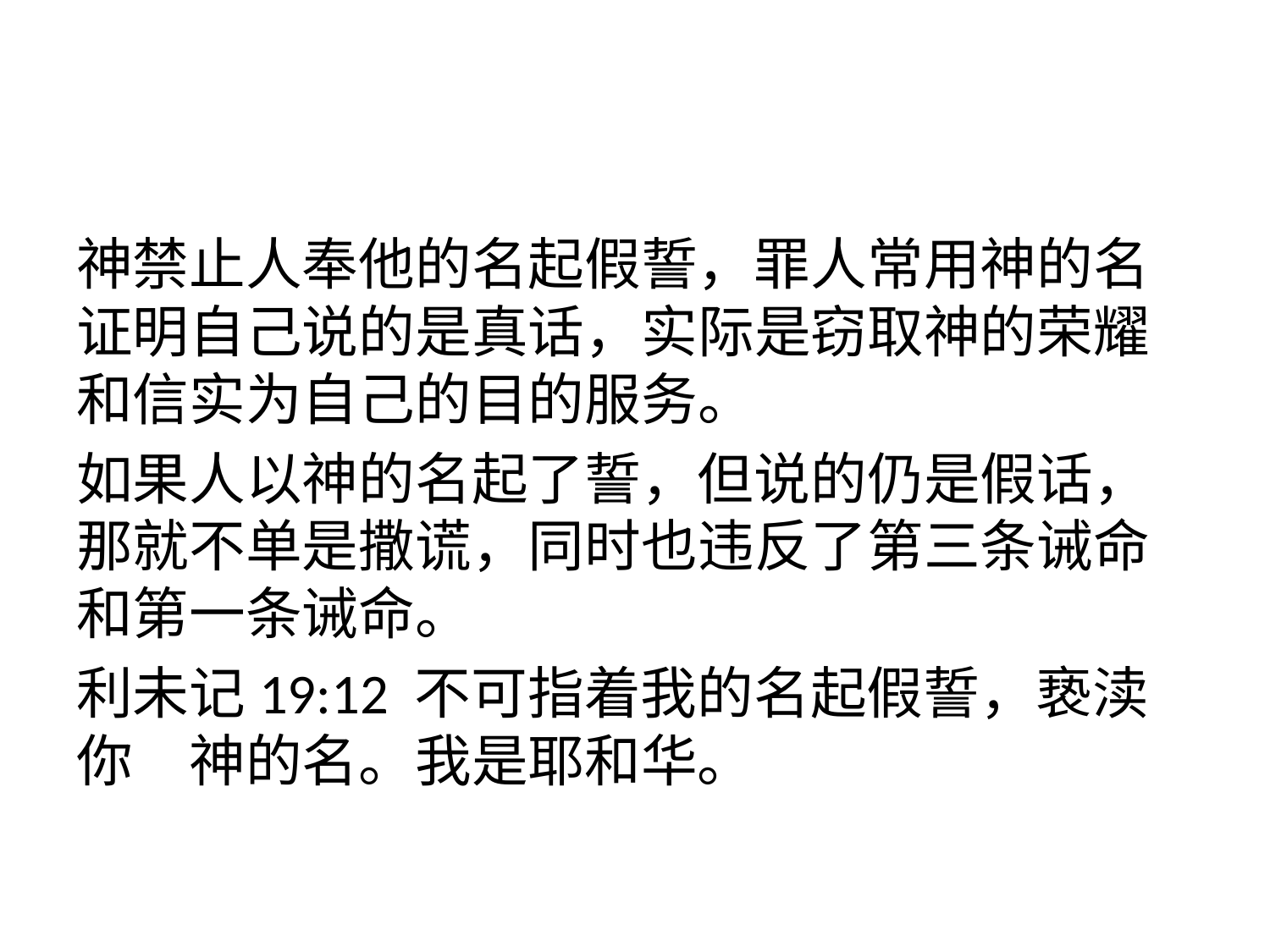

#
神禁止人奉他的名起假誓，罪人常用神的名证明自己说的是真话，实际是窃取神的荣耀和信实为自己的目的服务。
如果人以神的名起了誓，但说的仍是假话，那就不单是撒谎，同时也违反了第三条诫命和第一条诫命。
利未记19:12 不可指着我的名起假誓，亵渎你　神的名。我是耶和华。